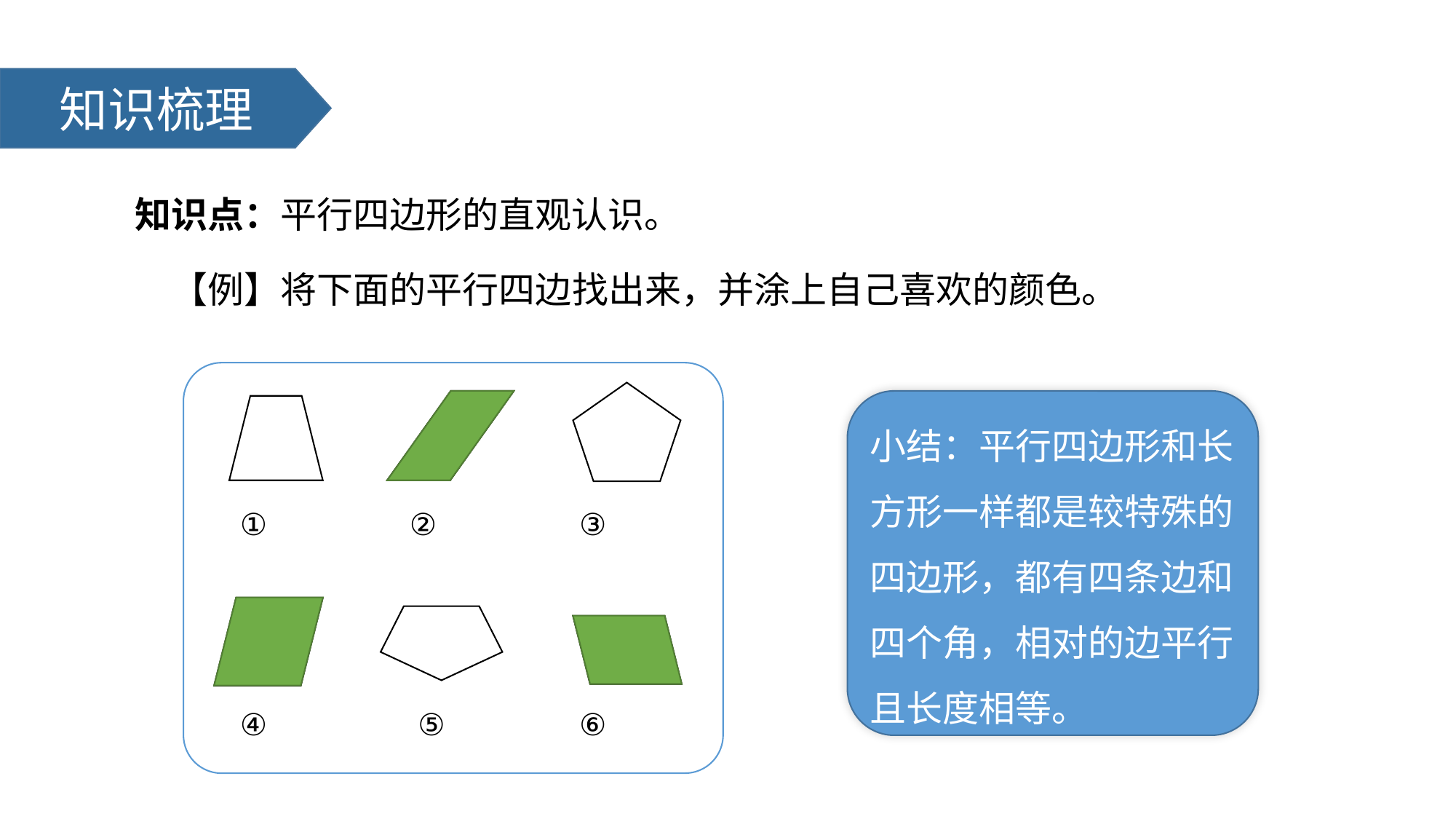

知识梳理
 知识点：平行四边形的直观认识。
【例】将下面的平行四边找出来，并涂上自己喜欢的颜色。

小结：平行四边形和长方形一样都是较特殊的四边形，都有四条边和四个角，相对的边平行且长度相等。

①                 ②                 ③

④                  ⑤                ⑥